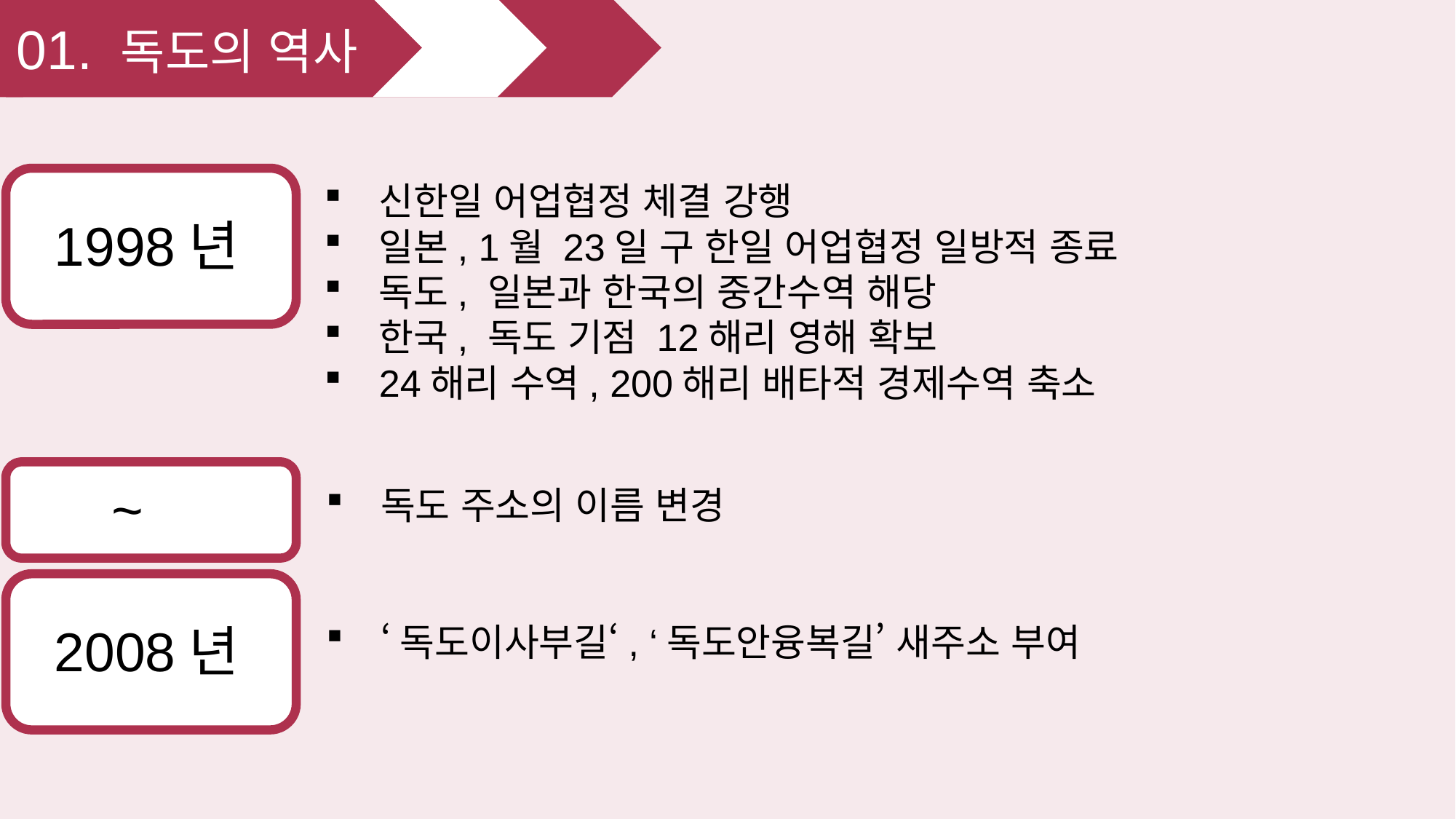

01. 독도의 역사

  1998년

신한일 어업협정 체결 강행
일본, 1월 23일 구 한일 어업협정 일방적 종료
독도, 일본과 한국의 중간수역 해당
한국, 독도 기점 12해리 영해 확보
24해리 수역, 200해리 배타적 경제수역 축소

      ~

독도 주소의 이름 변경

‘독도이사부길‘, ‘독도안융복길’ 새주소 부여

  2008년